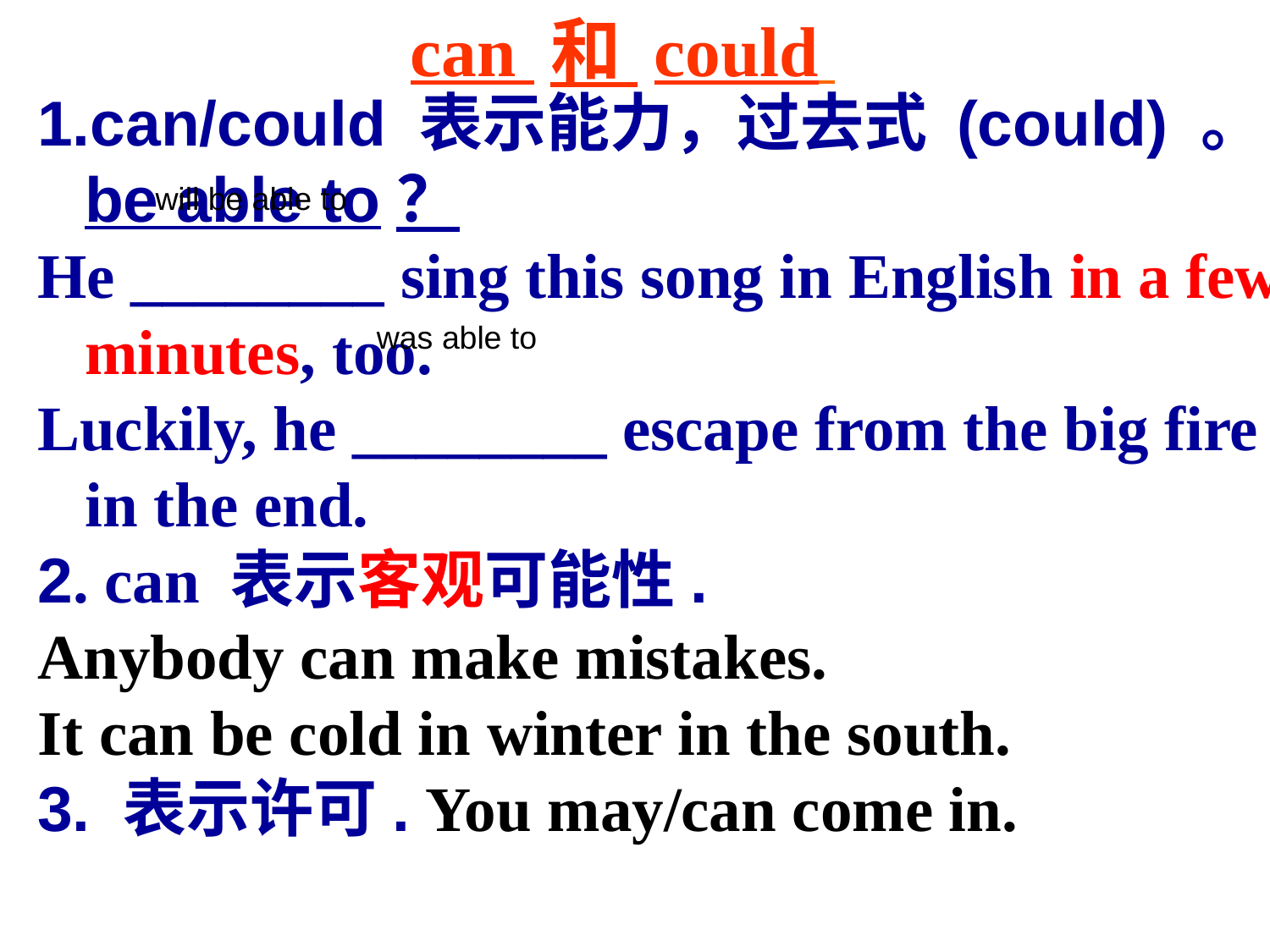

can 和 could
can/could 表示能力，过去式 (could) 。be able to？
He ________ sing this song in English in a few minutes, too.
Luckily, he ________ escape from the big fire in the end.
2. can 表示客观可能性.
Anybody can make mistakes.
It can be cold in winter in the south.
3. 表示许可. You may/can come in.

will be able to
was able to